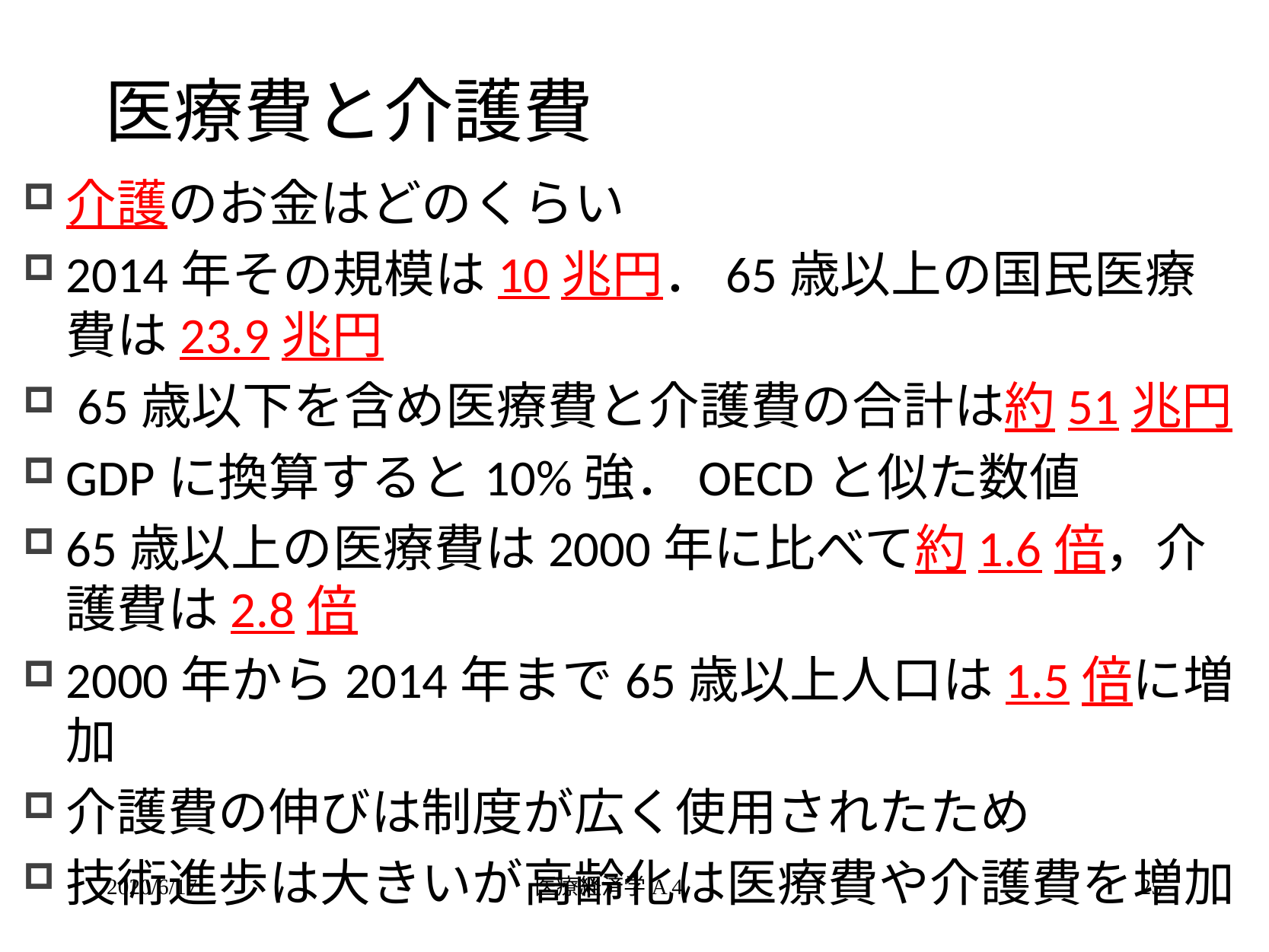

# 医療費と介護費
介護のお金はどのくらい
2014年その規模は10兆円．65歳以上の国民医療費は23.9兆円
 65歳以下を含め医療費と介護費の合計は約51兆円
GDPに換算すると10%強．OECDと似た数値
65歳以上の医療費は2000年に比べて約1.6倍，介護費は2.8倍
2000年から2014年まで65歳以上人口は1.5倍に増加
介護費の伸びは制度が広く使用されたため
技術進歩は大きいが高齢化は医療費や介護費を増加

2020/6/17
医療経済学A 4
25